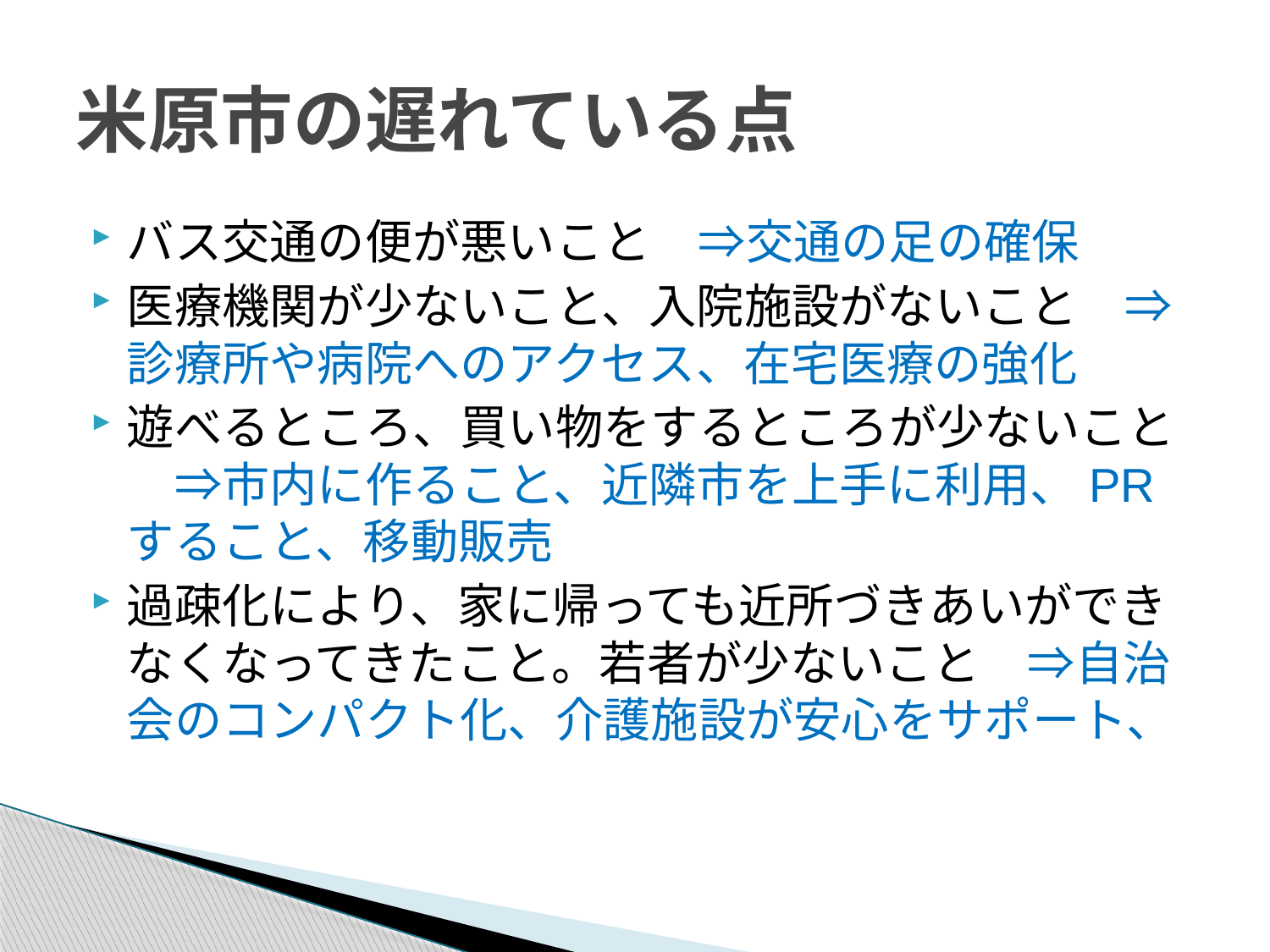

# 米原市の遅れている点
バス交通の便が悪いこと　⇒交通の足の確保
医療機関が少ないこと、入院施設がないこと　⇒診療所や病院へのアクセス、在宅医療の強化
遊べるところ、買い物をするところが少ないこと　⇒市内に作ること、近隣市を上手に利用、PRすること、移動販売
過疎化により、家に帰っても近所づきあいができなくなってきたこと。若者が少ないこと　⇒自治会のコンパクト化、介護施設が安心をサポート、